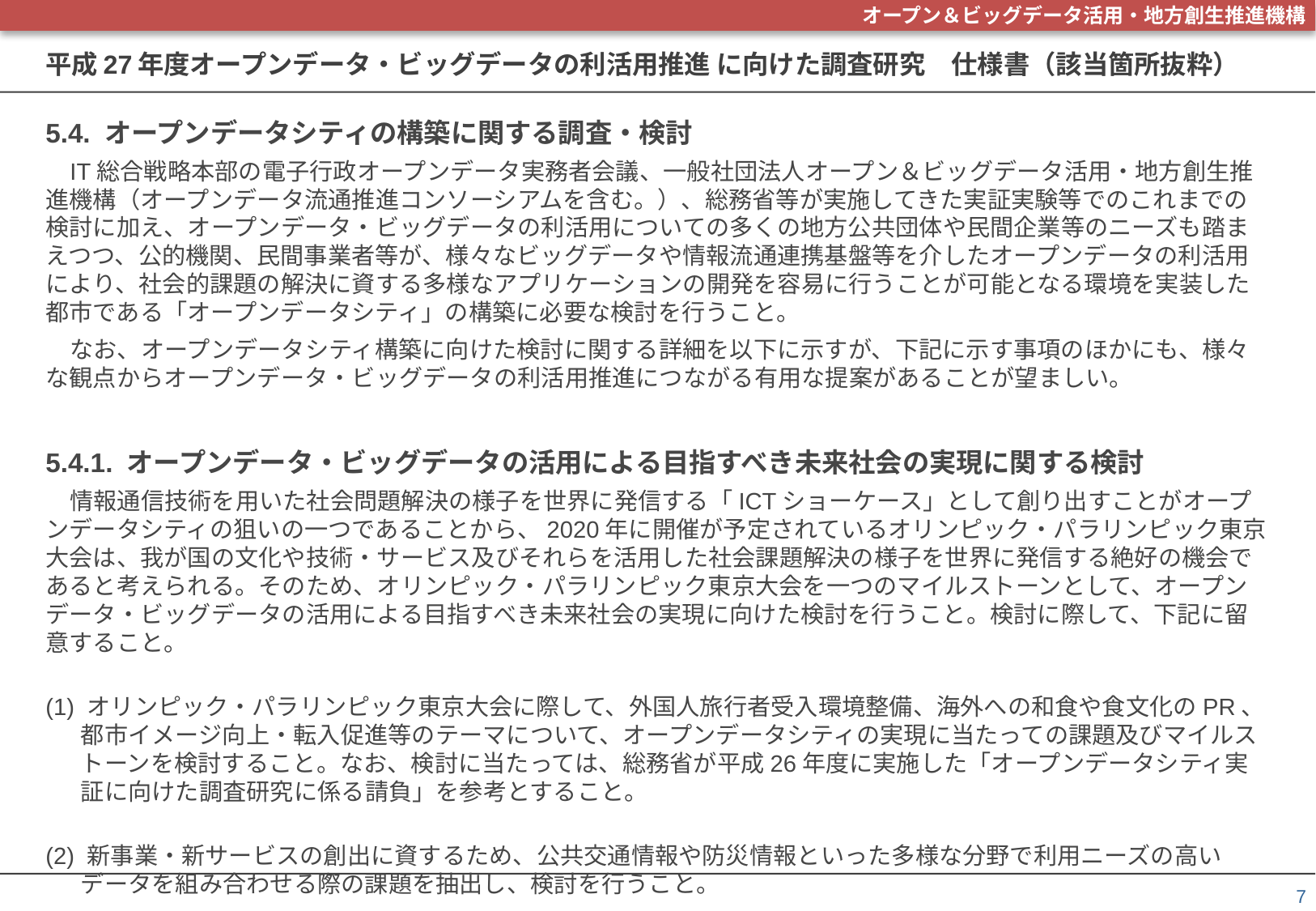

# 平成27年度オープンデータ・ビッグデータの利活用推進 に向けた調査研究　仕様書（該当箇所抜粋）
5.4. オープンデータシティの構築に関する調査・検討
IT総合戦略本部の電子行政オープンデータ実務者会議、一般社団法人オープン＆ビッグデータ活用・地方創生推進機構（オープンデータ流通推進コンソーシアムを含む。）、総務省等が実施してきた実証実験等でのこれまでの検討に加え、オープンデータ・ビッグデータの利活用についての多くの地方公共団体や民間企業等のニーズも踏まえつつ、公的機関、民間事業者等が、様々なビッグデータや情報流通連携基盤等を介したオープンデータの利活用により、社会的課題の解決に資する多様なアプリケーションの開発を容易に行うことが可能となる環境を実装した都市である「オープンデータシティ」の構築に必要な検討を行うこと。
なお、オープンデータシティ構築に向けた検討に関する詳細を以下に示すが、下記に示す事項のほかにも、様々な観点からオープンデータ・ビッグデータの利活用推進につながる有用な提案があることが望ましい。

5.4.1. オープンデータ・ビッグデータの活用による目指すべき未来社会の実現に関する検討
情報通信技術を用いた社会問題解決の様子を世界に発信する「ICTショーケース」として創り出すことがオープンデータシティの狙いの一つであることから、2020年に開催が予定されているオリンピック・パラリンピック東京大会は、我が国の文化や技術・サービス及びそれらを活用した社会課題解決の様子を世界に発信する絶好の機会であると考えられる。そのため、オリンピック・パラリンピック東京大会を一つのマイルストーンとして、オープンデータ・ビッグデータの活用による目指すべき未来社会の実現に向けた検討を行うこと。検討に際して、下記に留意すること。

(1) オリンピック・パラリンピック東京大会に際して、外国人旅行者受入環境整備、海外への和食や食文化のPR、都市イメージ向上・転入促進等のテーマについて、オープンデータシティの実現に当たっての課題及びマイルストーンを検討すること。なお、検討に当たっては、総務省が平成26年度に実施した「オープンデータシティ実証に向けた調査研究に係る請負」を参考とすること。

(2) 新事業・新サービスの創出に資するため、公共交通情報や防災情報といった多様な分野で利用ニーズの高いデータを組み合わせる際の課題を抽出し、検討を行うこと。
7